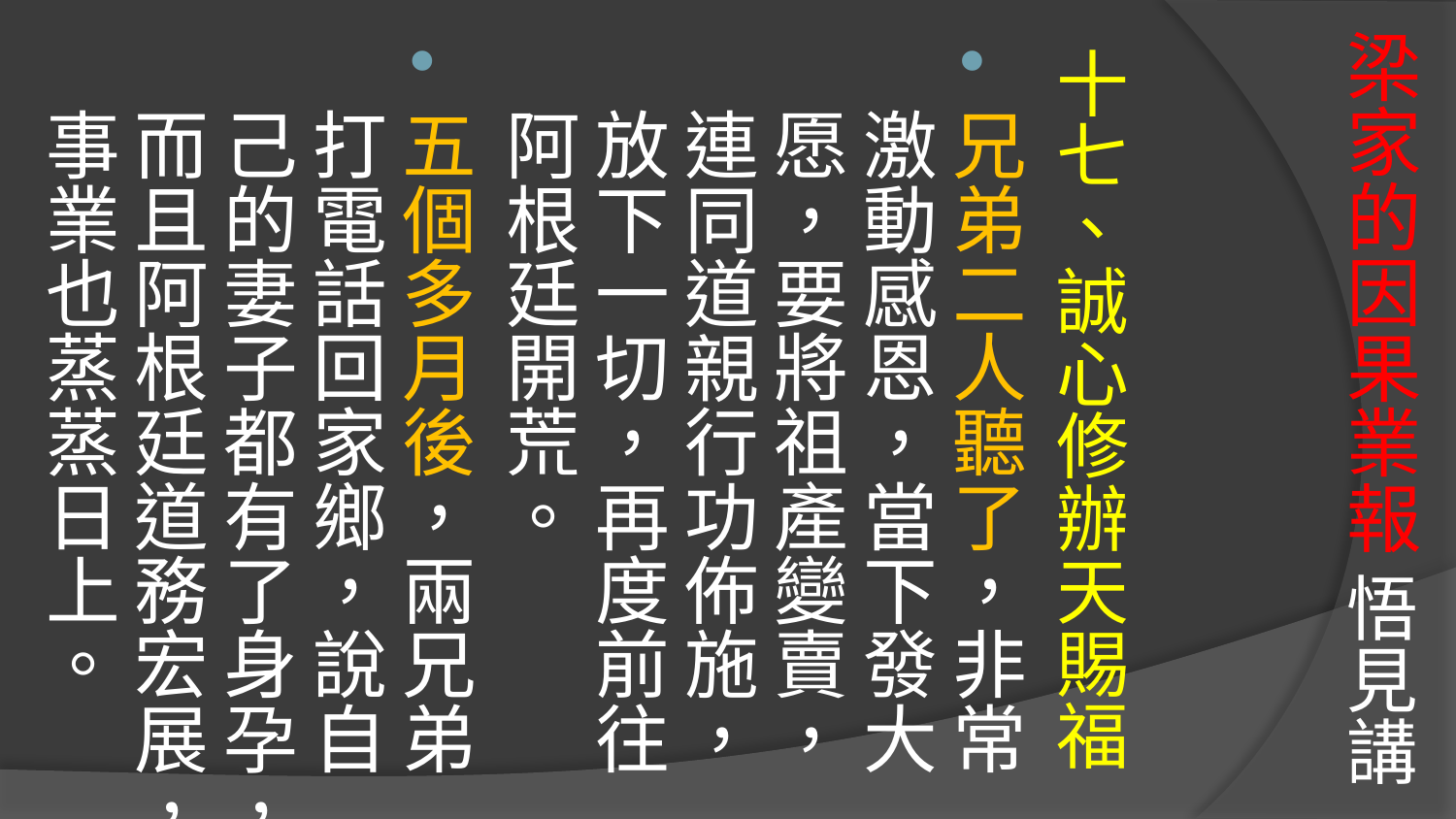

# 梁家的因果業報 悟見講
十七、誠心修辦天賜福
兄弟二人聽了，非常激動感恩，當下發大愿，要將祖產變賣，連同道親行功佈施，放下一切，再度前往阿根廷開荒。
五個多月後，兩兄弟打電話回家鄉，說自己的妻子都有了身孕，而且阿根廷道務宏展，事業也蒸蒸日上。